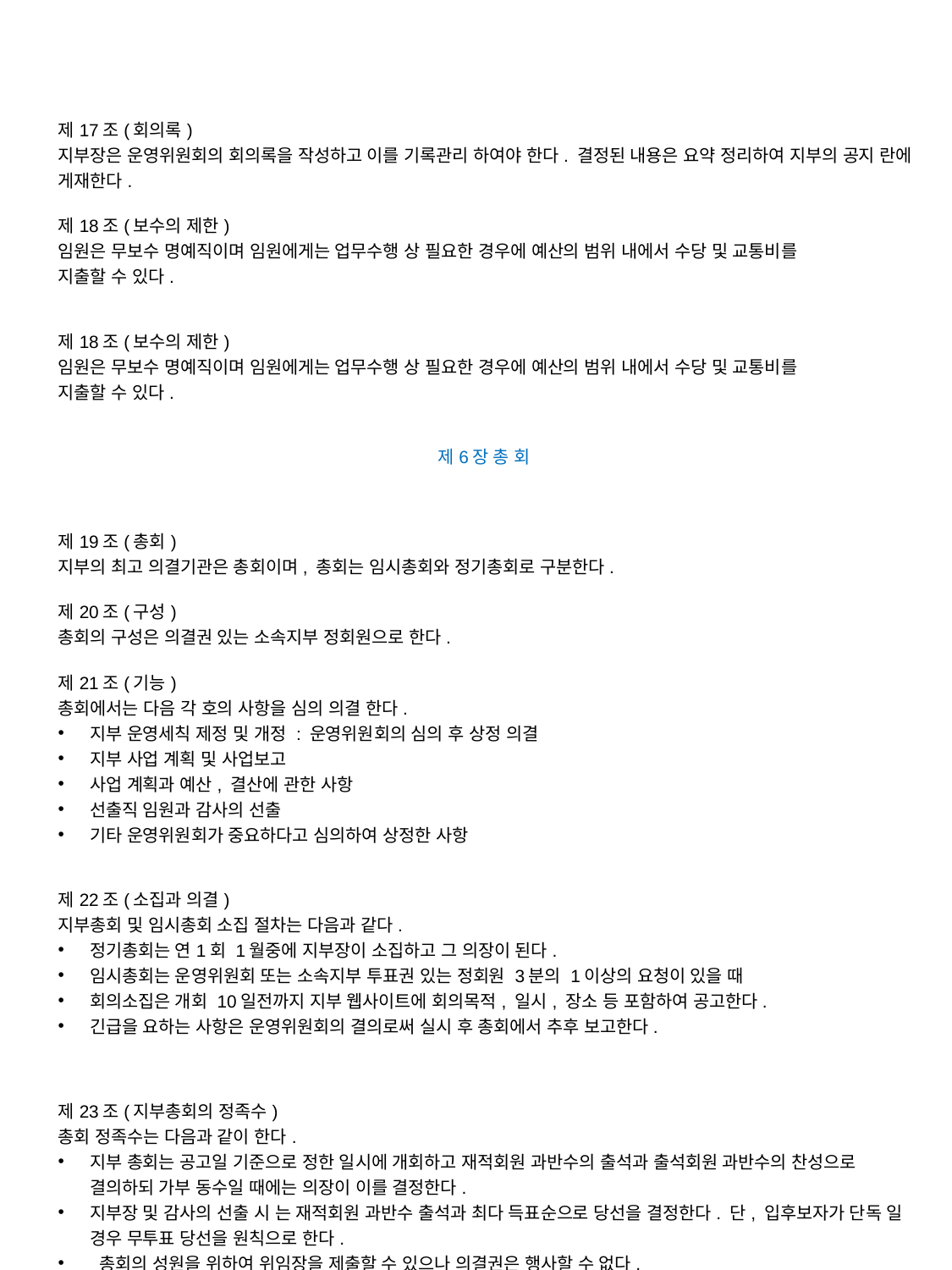

| 제17조(회의록) 지부장은 운영위원회의 회의록을 작성하고 이를 기록관리 하여야 한다. 결정된 내용은 요약 정리하여 지부의 공지 란에 게재한다. 제18조(보수의 제한) 임원은 무보수 명예직이며 임원에게는 업무수행 상 필요한 경우에 예산의 범위 내에서 수당 및 교통비를 지출할 수 있다. 제18조(보수의 제한) 임원은 무보수 명예직이며 임원에게는 업무수행 상 필요한 경우에 예산의 범위 내에서 수당 및 교통비를 지출할 수 있다. 제6장 총 회 제19조(총회) 지부의 최고 의결기관은 총회이며, 총회는 임시총회와 정기총회로 구분한다. 제20조(구성) 총회의 구성은 의결권 있는 소속지부 정회원으로 한다. 제21조(기능) 총회에서는 다음 각 호의 사항을 심의 의결 한다. 지부 운영세칙 제정 및 개정 : 운영위원회의 심의 후 상정 의결 지부 사업 계획 및 사업보고 사업 계획과 예산, 결산에 관한 사항 선출직 임원과 감사의 선출 기타 운영위원회가 중요하다고 심의하여 상정한 사항 제22조(소집과 의결) 지부총회 및 임시총회 소집 절차는 다음과 같다. 정기총회는 연1회 1월중에 지부장이 소집하고 그 의장이 된다. 임시총회는 운영위원회 또는 소속지부 투표권 있는 정회원 3분의 1이상의 요청이 있을 때 회의소집은 개회 10일전까지 지부 웹사이트에 회의목적, 일시, 장소 등 포함하여 공고한다. 긴급을 요하는 사항은 운영위원회의 결의로써 실시 후 총회에서 추후 보고한다. 제23조(지부총회의 정족수) 총회 정족수는 다음과 같이 한다. 지부 총회는 공고일 기준으로 정한 일시에 개회하고 재적회원 과반수의 출석과 출석회원 과반수의 찬성으로 결의하되 가부 동수일 때에는 의장이 이를 결정한다. 지부장 및 감사의 선출 시 는 재적회원 과반수 출석과 최다 득표순으로 당선을 결정한다. 단, 입후보자가 단독 일 경우 무투표 당선을 원칙으로 한다. 총회의 성원을 위하여 위임장을 제출할 수 있으나 의결권은 행사할 수 없다. 회의가 종료된 때에는 회의록을 작성하여 의장이 지명하는 출석자 3명 이상이 서명 날인하여야 한다. |
| --- |